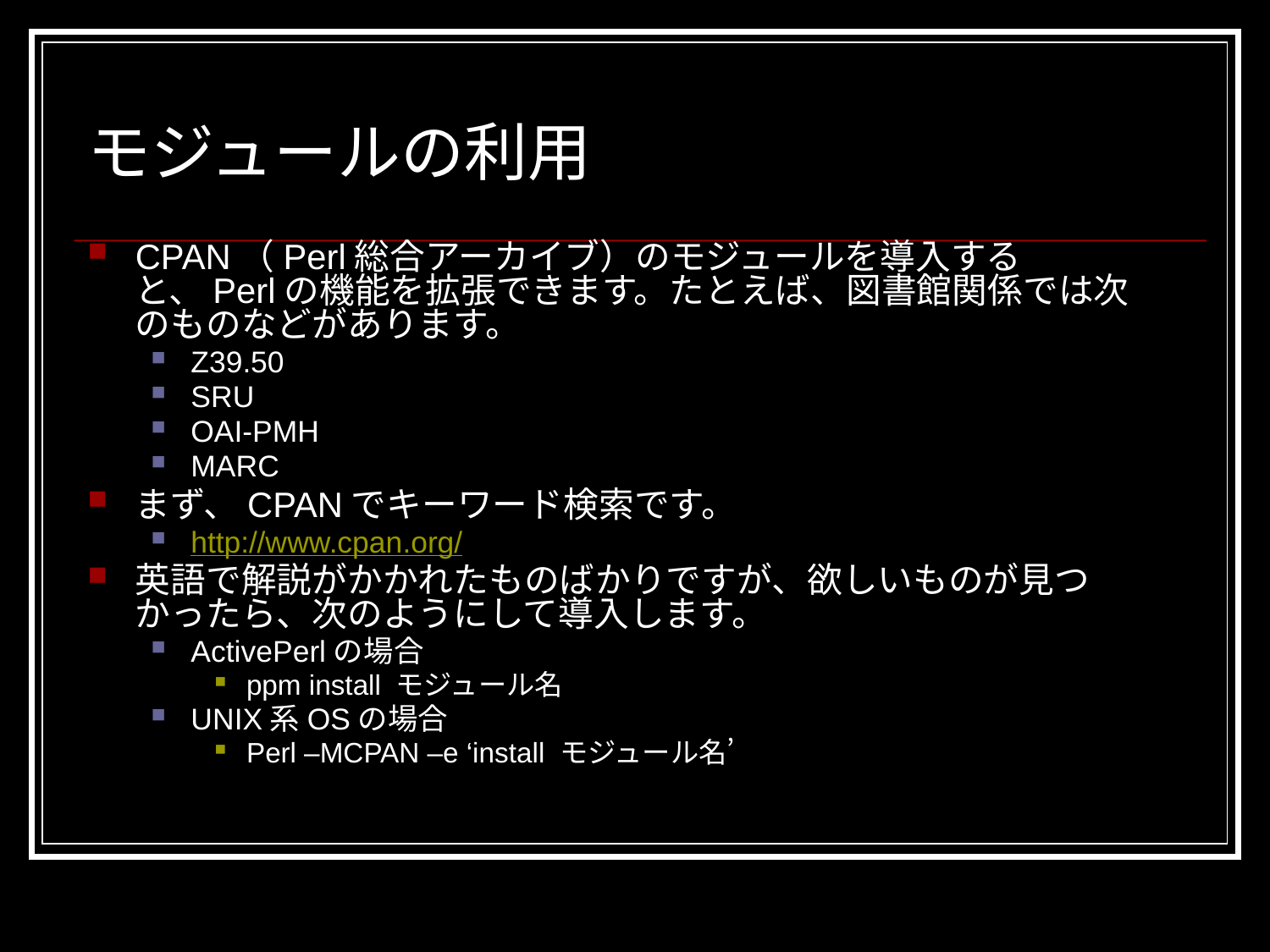

# モジュールの利用
CPAN（Perl総合アーカイブ）のモジュールを導入すると、Perlの機能を拡張できます。たとえば、図書館関係では次のものなどがあります。
Z39.50
SRU
OAI-PMH
MARC
まず、CPANでキーワード検索です。
http://www.cpan.org/
英語で解説がかかれたものばかりですが、欲しいものが見つかったら、次のようにして導入します。
ActivePerlの場合
ppm install モジュール名
UNIX系OSの場合
Perl –MCPAN –e ‘install モジュール名’